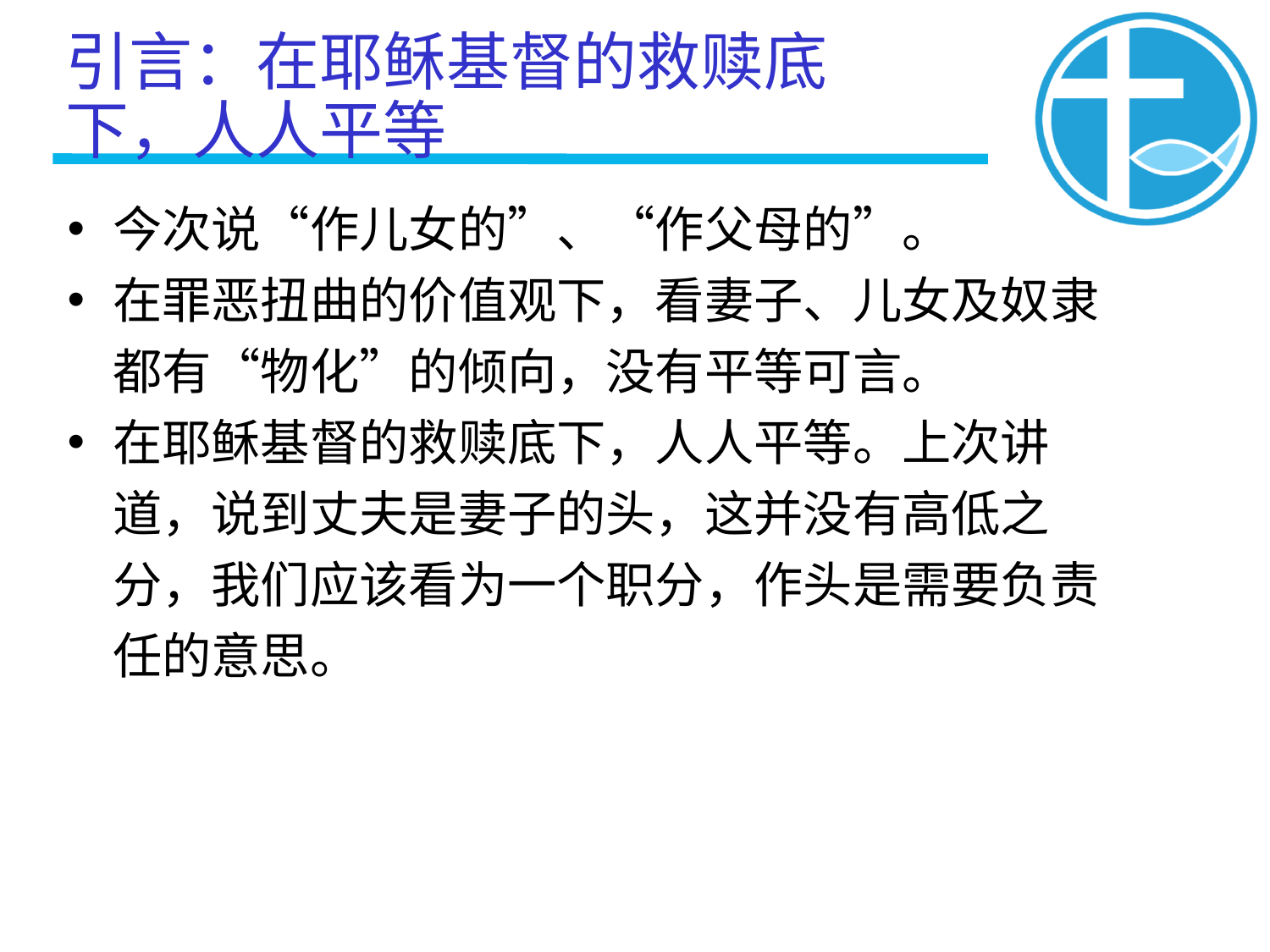

引言：在耶稣基督的救赎底下，人人平等
今次说“作儿女的”、“作父母的”。
在罪恶扭曲的价值观下，看妻子、儿女及奴隶都有“物化”的倾向，没有平等可言。
在耶稣基督的救赎底下，人人平等。上次讲道，说到丈夫是妻子的头，这并没有高低之分，我们应该看为一个职分，作头是需要负责任的意思。